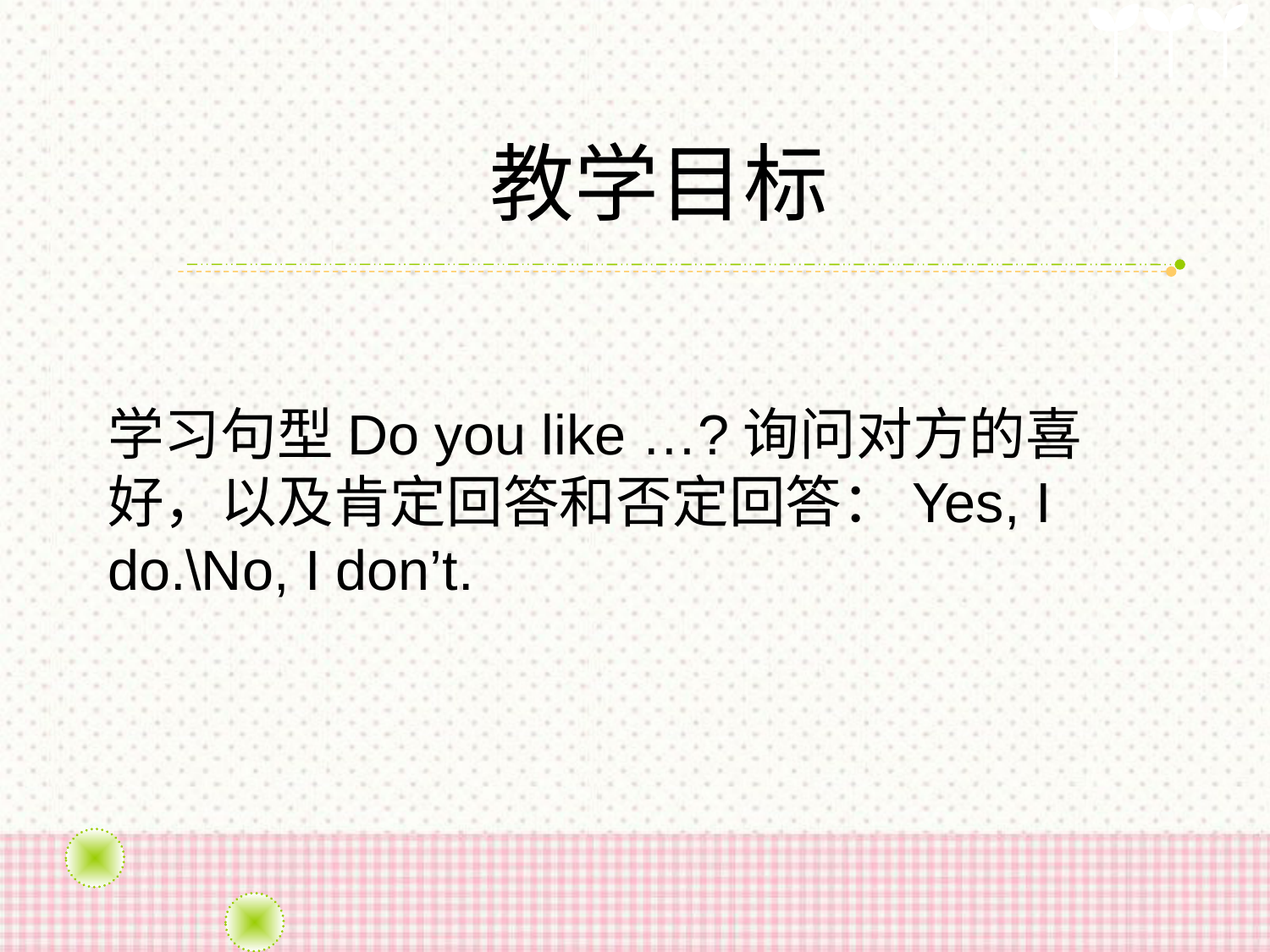

教学目标

学习句型Do you like …?询问对方的喜好，以及肯定回答和否定回答：Yes, I do.\No, I don’t.